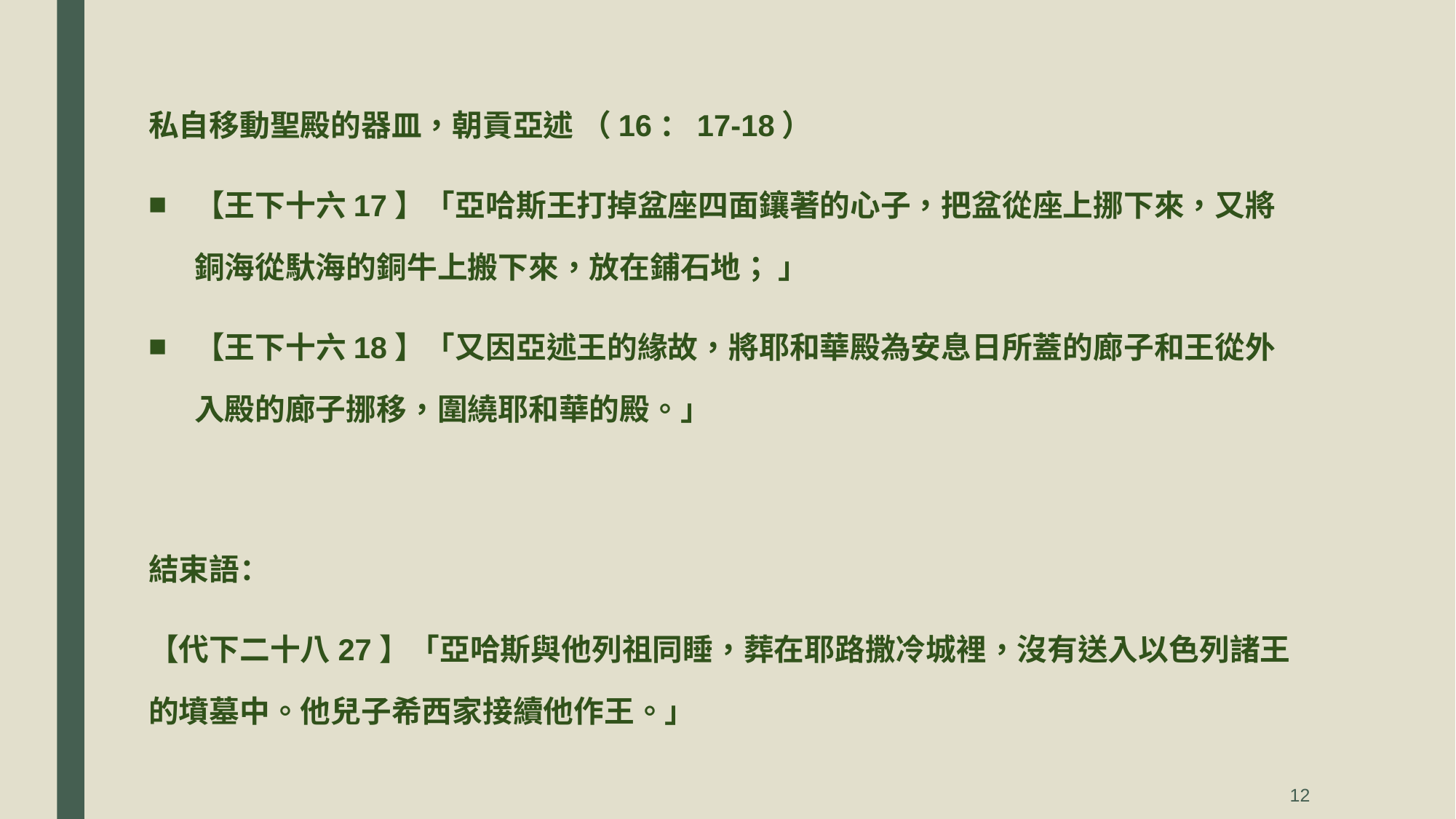

私自移動聖殿的器皿，朝貢亞述 （16：17-18）
【王下十六17】「亞哈斯王打掉盆座四面鑲著的心子，把盆從座上挪下來，又將銅海從馱海的銅牛上搬下來，放在鋪石地； 」
【王下十六18】「又因亞述王的緣故，將耶和華殿為安息日所蓋的廊子和王從外入殿的廊子挪移，圍繞耶和華的殿。」

結束語：
【代下二十八27】「亞哈斯與他列祖同睡，葬在耶路撒冷城裡，沒有送入以色列諸王的墳墓中。他兒子希西家接續他作王。」

12